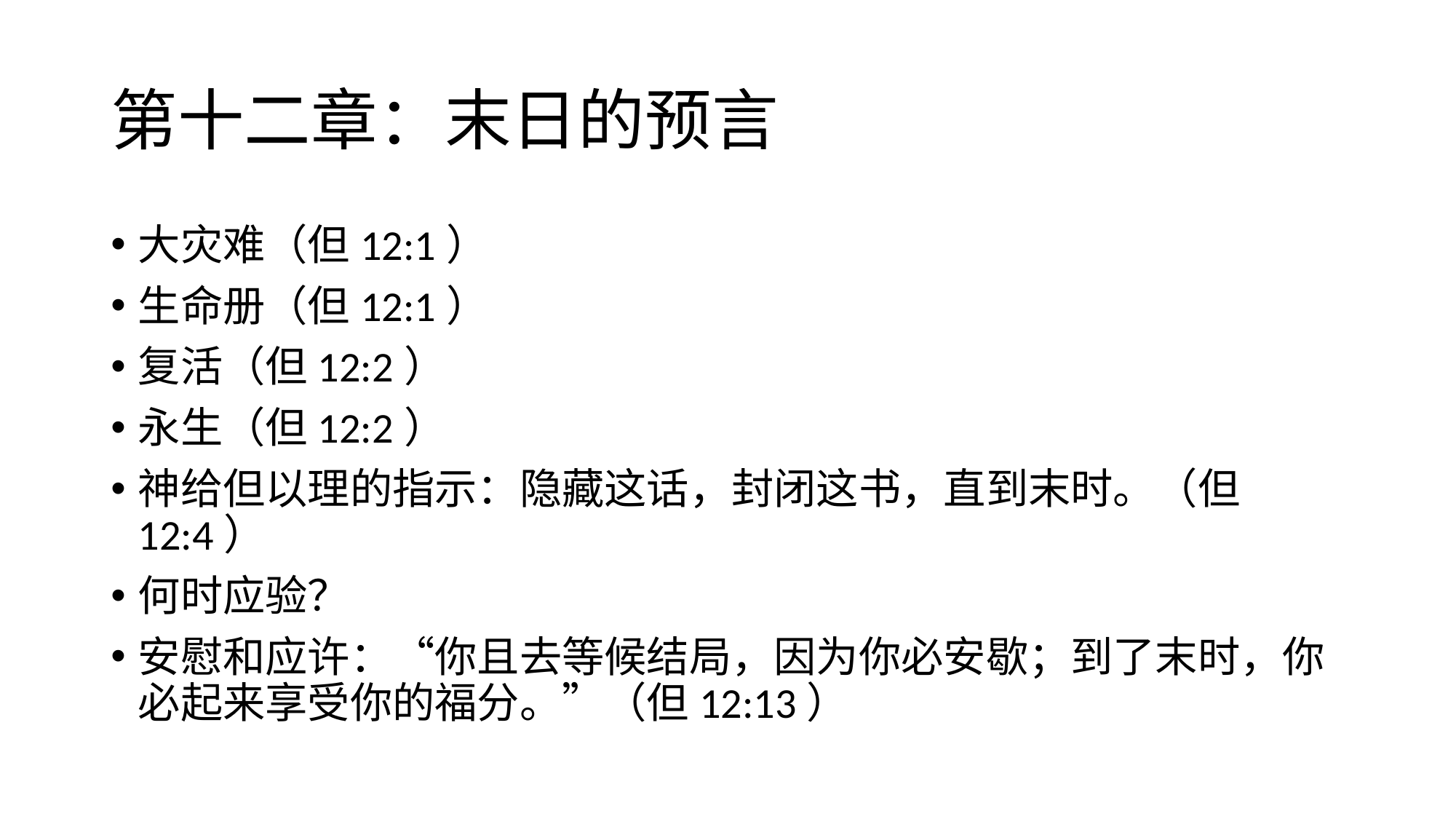

# 第十二章：末日的预言
大灾难（但12:1）
生命册（但12:1）
复活（但12:2）
永生（但12:2）
神给但以理的指示：隐藏这话，封闭这书，直到末时。（但12:4）
何时应验？
安慰和应许：“你且去等候结局，因为你必安歇；到了末时，你必起来享受你的福分。”（但12:13）